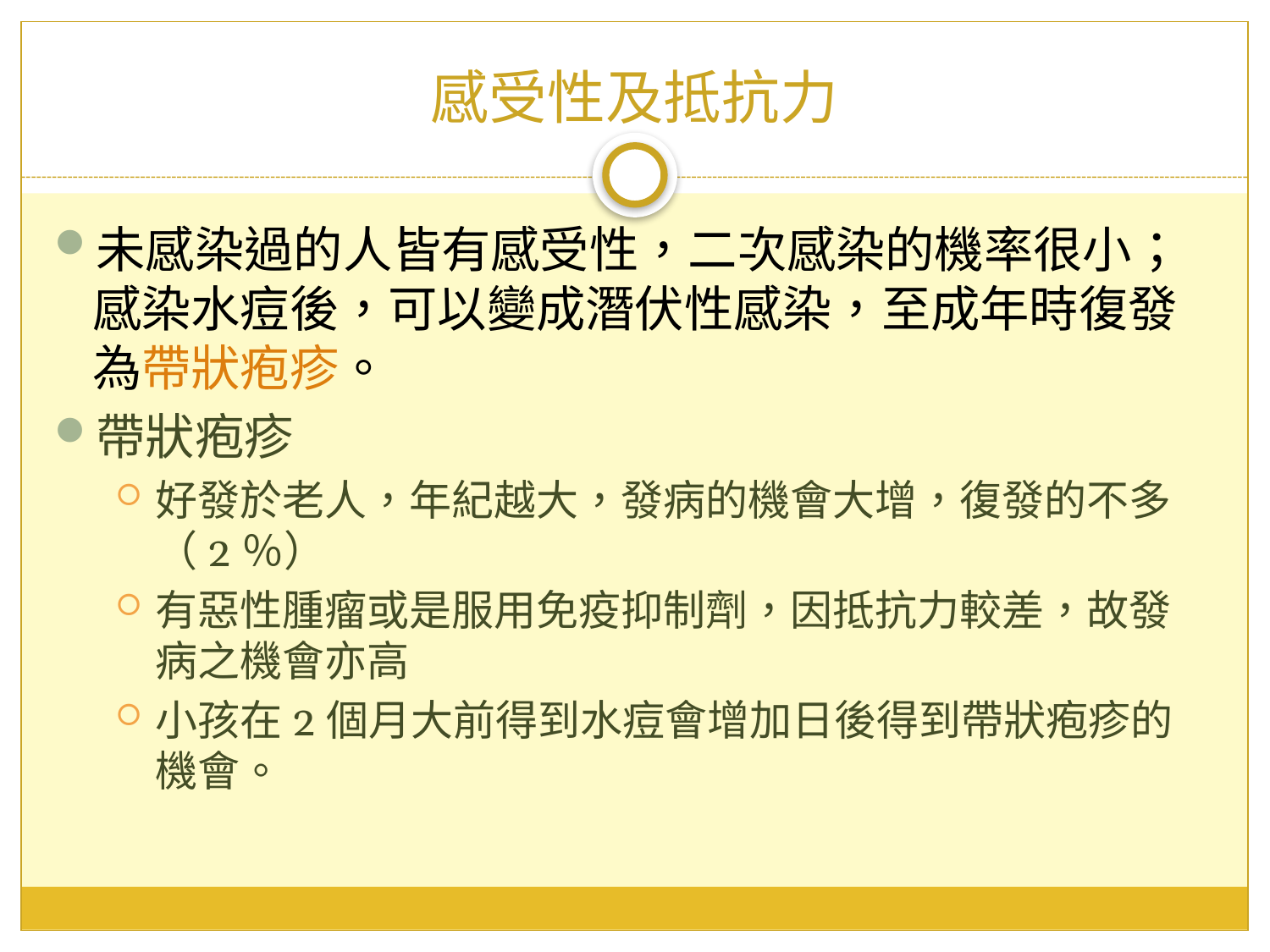

# 感受性及抵抗力
未感染過的人皆有感受性，二次感染的機率很小；感染水痘後，可以變成潛伏性感染，至成年時復發為帶狀疱疹。
帶狀疱疹
好發於老人，年紀越大，發病的機會大增，復發的不多（2％）
有惡性腫瘤或是服用免疫抑制劑，因抵抗力較差，故發病之機會亦高
小孩在2個月大前得到水痘會增加日後得到帶狀疱疹的機會。